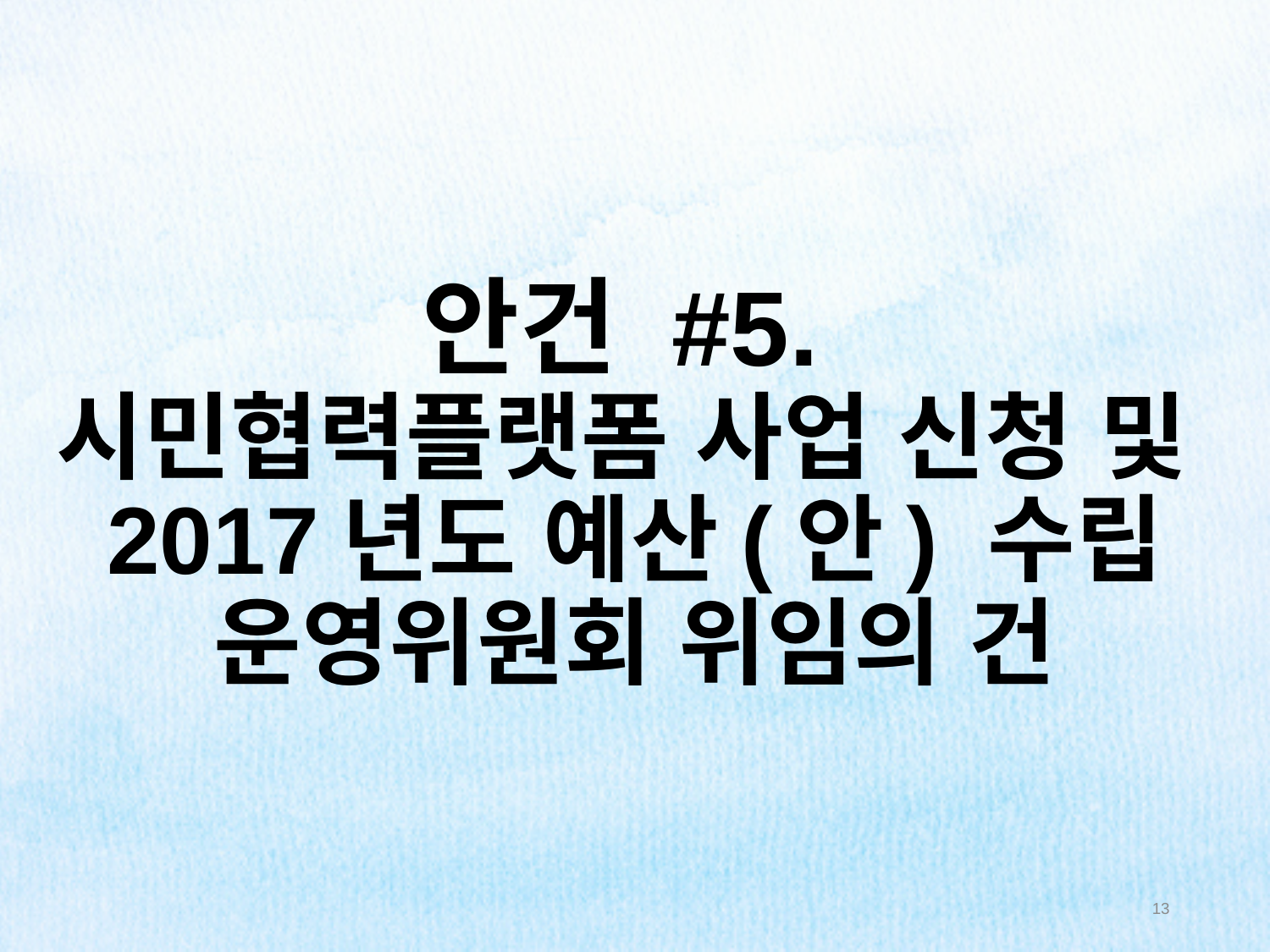

# 안건 #5. 시민협력플랫폼 사업 신청 및 2017년도 예산(안) 수립 운영위원회 위임의 건
13